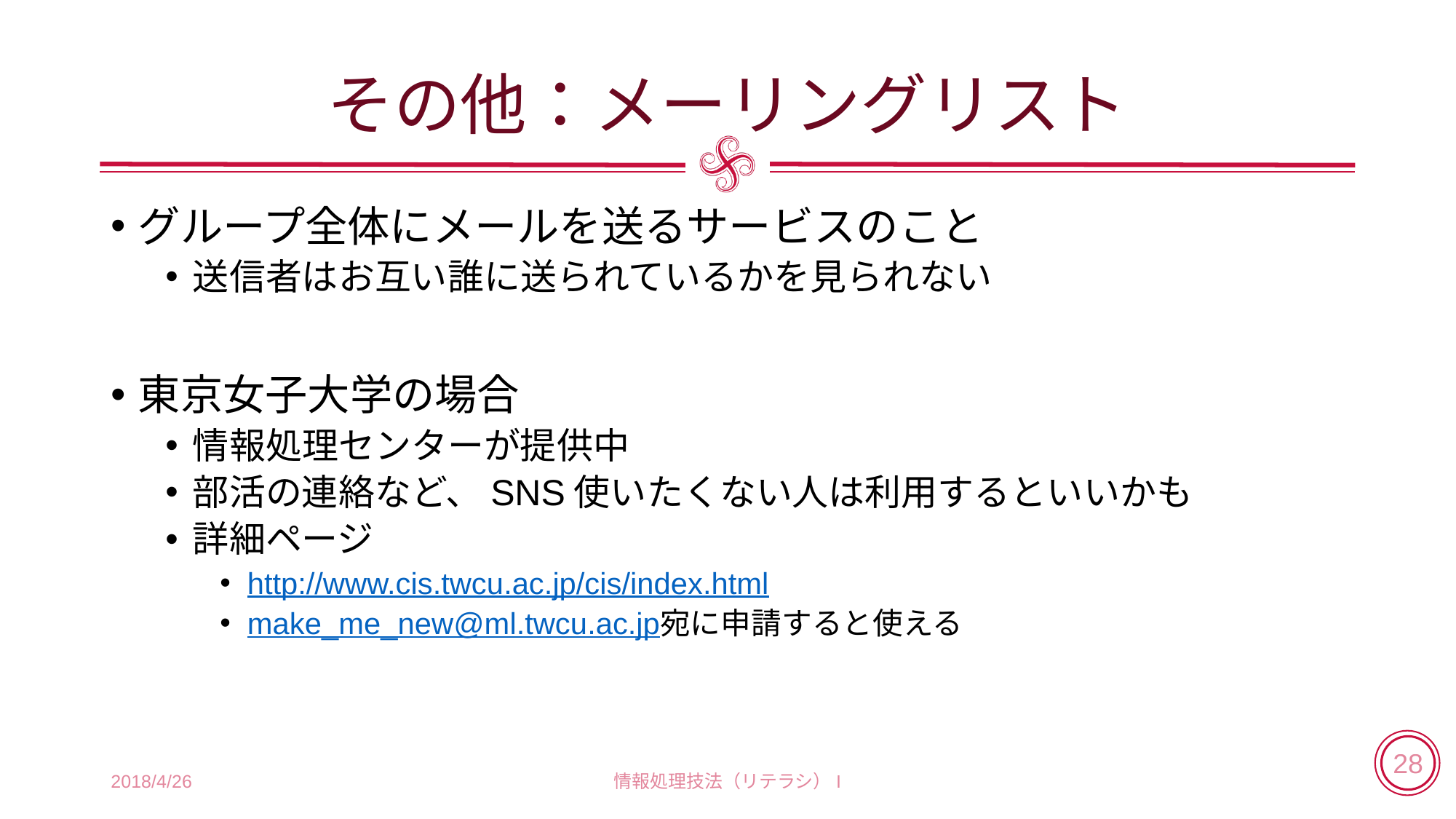

# その他：メーリングリスト
グループ全体にメールを送るサービスのこと
送信者はお互い誰に送られているかを見られない

東京女子大学の場合
情報処理センターが提供中
部活の連絡など、SNS使いたくない人は利用するといいかも
詳細ページ
http://www.cis.twcu.ac.jp/cis/index.html
make_me_new@ml.twcu.ac.jp宛に申請すると使える
2018/4/26
情報処理技法（リテラシ）I